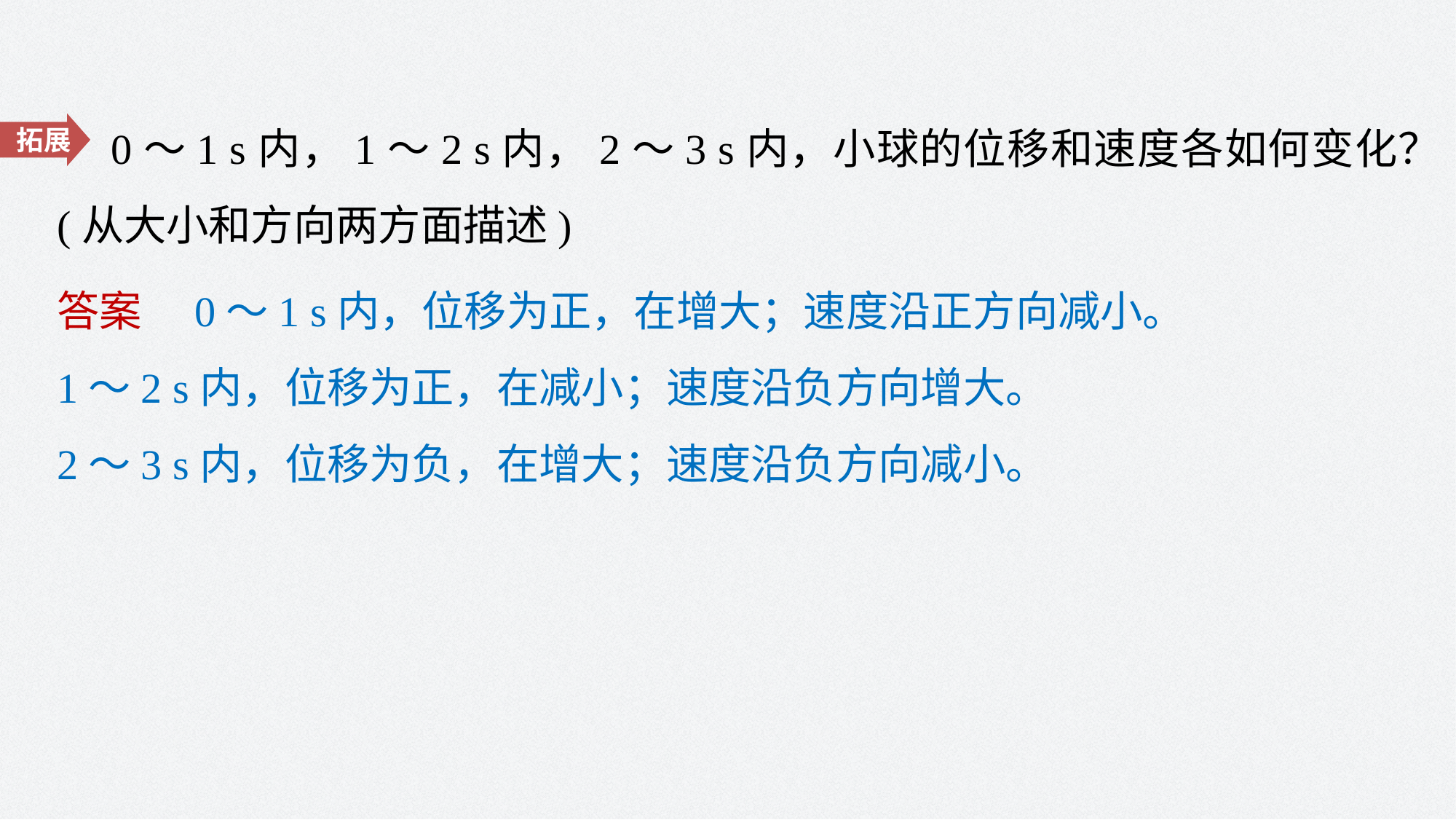

0～1 s内，1～2 s内，2～3 s内，小球的位移和速度各如何变化？(从大小和方向两方面描述)

拓展
答案　0～1 s内，位移为正，在增大；速度沿正方向减小。
1～2 s内，位移为正，在减小；速度沿负方向增大。
2～3 s内，位移为负，在增大；速度沿负方向减小。